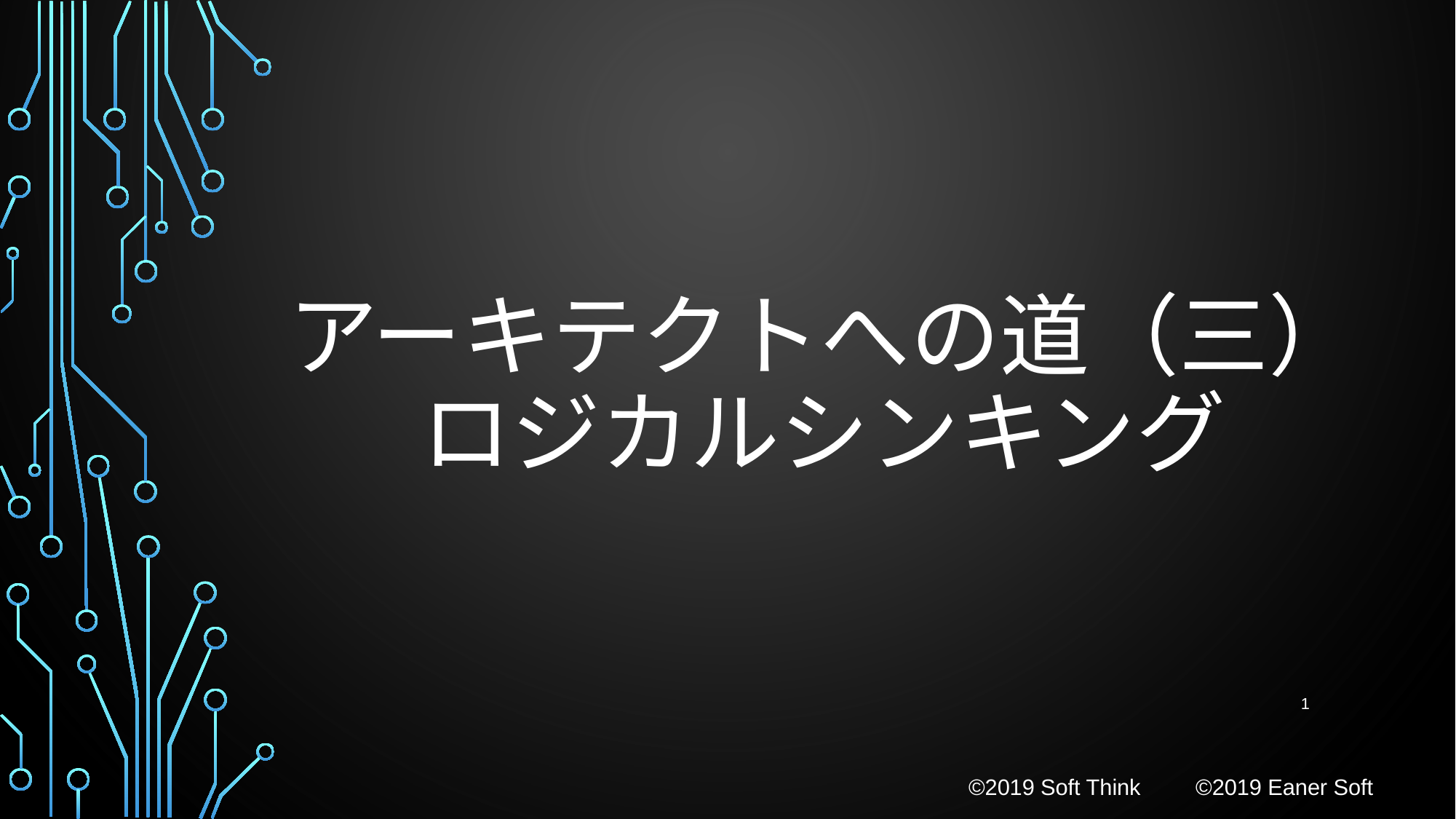

# アーキテクトへの道（三） ロジカルシンキング
1
©2019 Soft Think 　　©2019 Eaner Soft